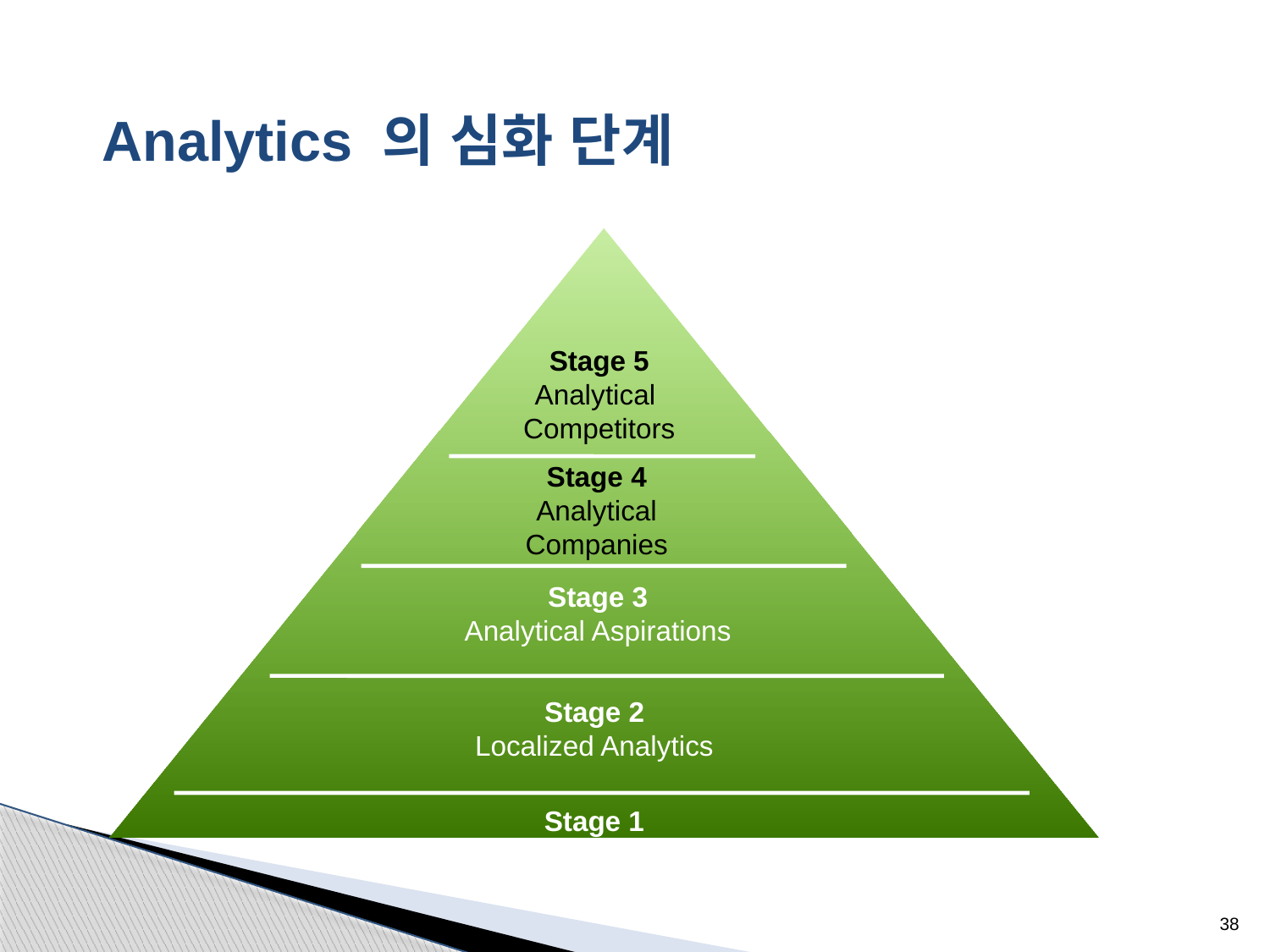

# Analytics 의 심화 단계

Stage 5
Analytical
Competitors
Stage 4
Analytical Companies

Stage 3
Analytical Aspirations

Stage 2
Localized Analytics

Stage 1
Analytically Impaired
38